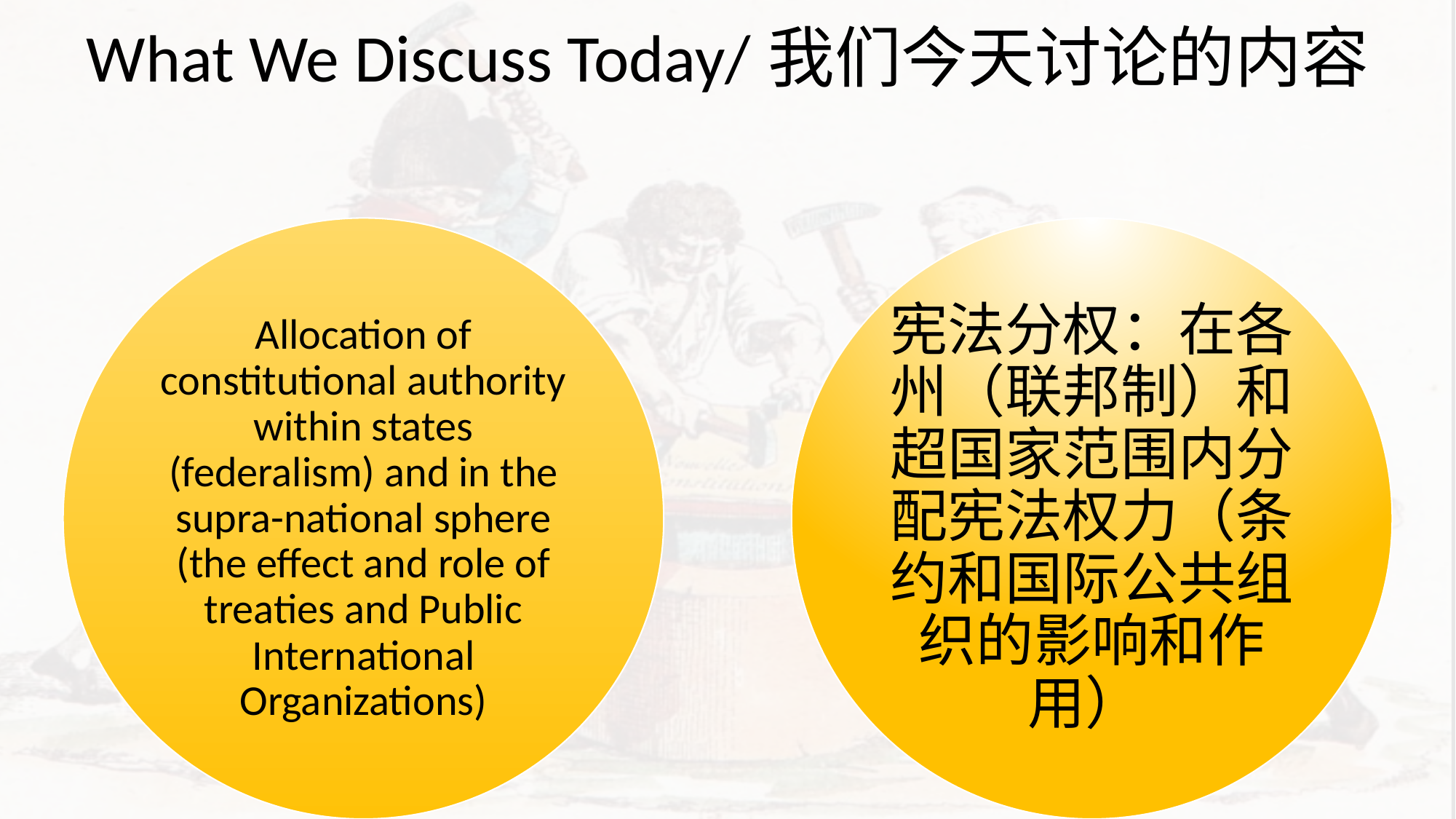

# What We Discuss Today/我们今天讨论的内容
Allocation of constitutional authority within states (federalism) and in the supra-national sphere (the effect and role of treaties and Public International Organizations)
宪法分权：在各州（联邦制）和超国家范围内分配宪法权力（条约和国际公共组织的影响和作用）